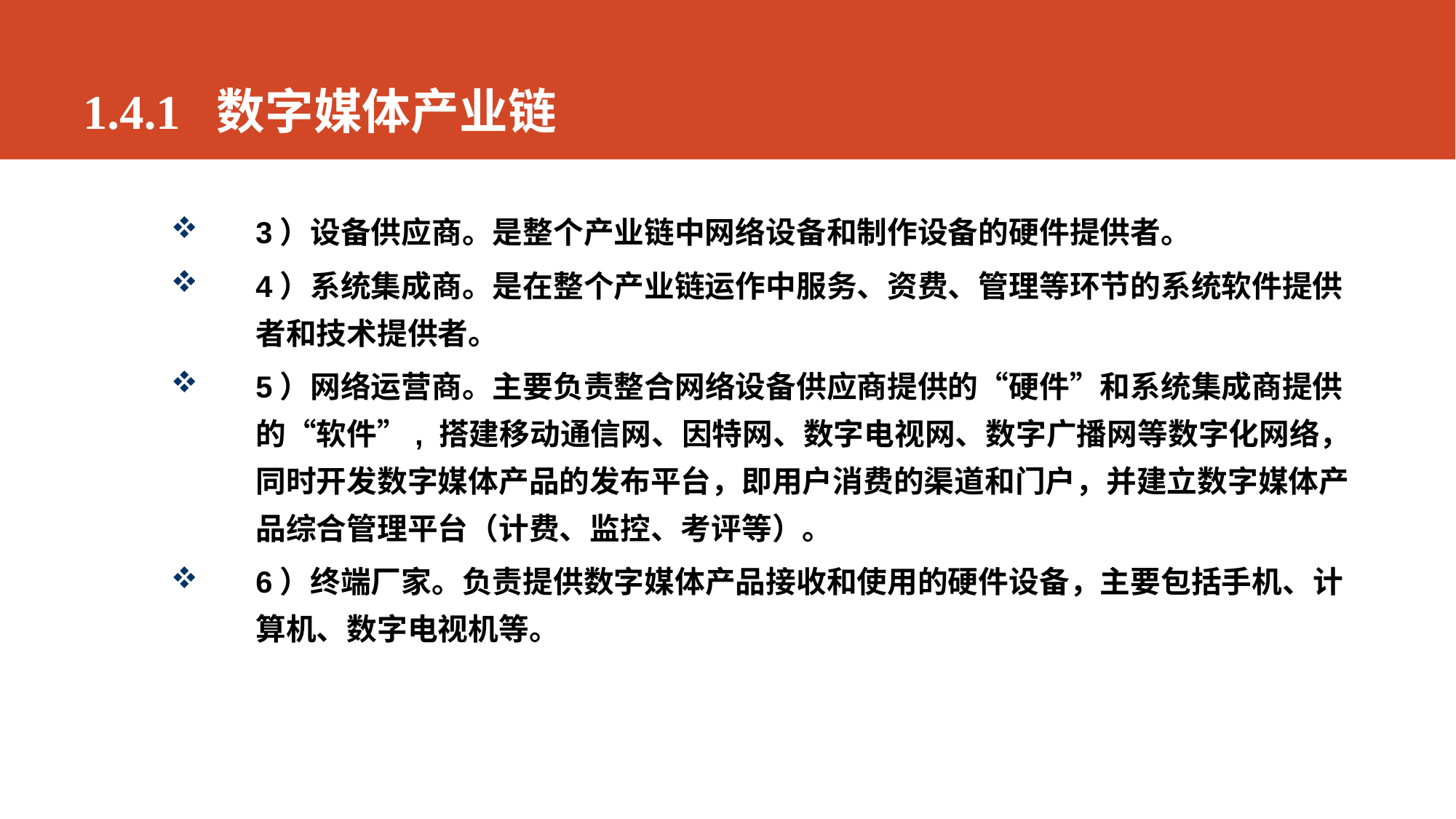

# 1.4.1  数字媒体产业链
3）设备供应商。是整个产业链中网络设备和制作设备的硬件提供者。
4）系统集成商。是在整个产业链运作中服务、资费、管理等环节的系统软件提供者和技术提供者。
5）网络运营商。主要负责整合网络设备供应商提供的“硬件”和系统集成商提供的“软件”, 搭建移动通信网、因特网、数字电视网、数字广播网等数字化网络，同时开发数字媒体产品的发布平台，即用户消费的渠道和门户，并建立数字媒体产品综合管理平台（计费、监控、考评等）。
6）终端厂家。负责提供数字媒体产品接收和使用的硬件设备，主要包括手机、计算机、数字电视机等。